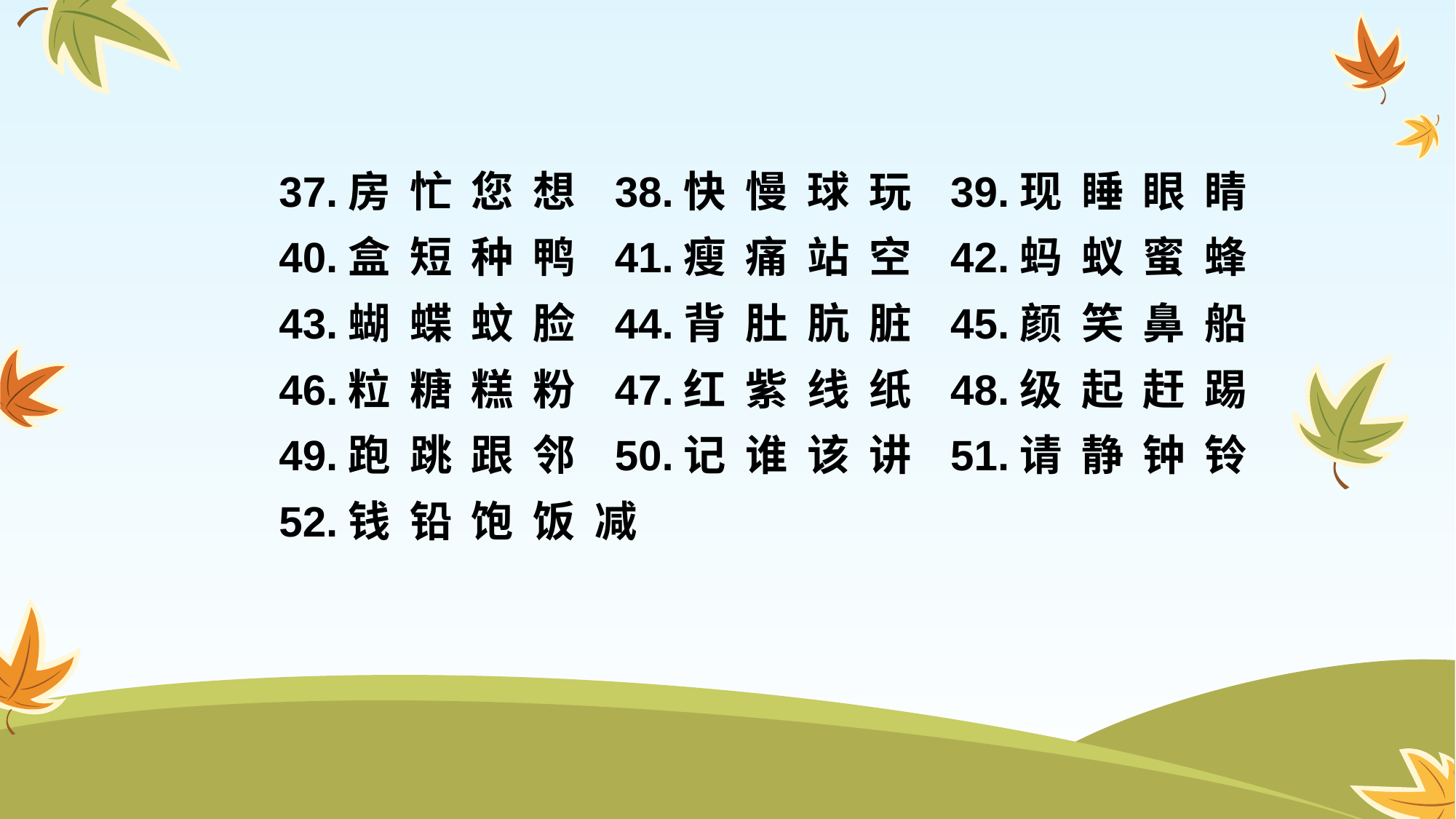

37.房  忙  您  想   38.快  慢  球  玩   39.现  睡  眼  睛

40.盒  短  种  鸭   41.瘦  痛  站  空   42.蚂  蚁  蜜  蜂

43.蝴  蝶  蚊  脸   44.背  肚  肮  脏   45.颜  笑  鼻  船

46.粒  糖  糕  粉   47.红  紫  线  纸   48.级  起  赶  踢

49.跑  跳  跟  邻   50.记  谁  该  讲   51.请  静  钟  铃

52.钱  铅  饱  饭  减